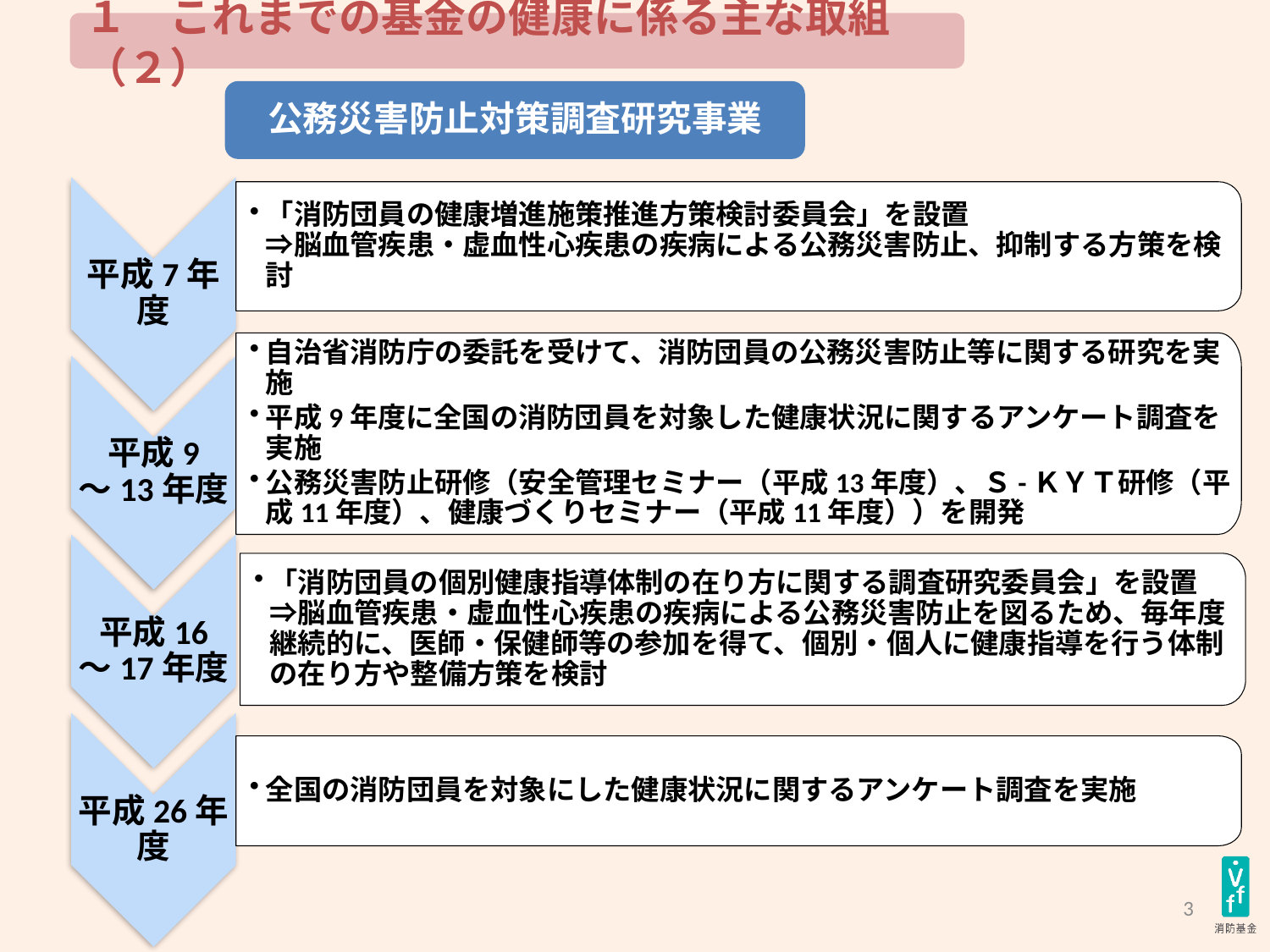

１　これまでの基金の健康に係る主な取組（２）
公務災害防止対策調査研究事業
平成7年度
「消防団員の健康増進施策推進方策検討委員会」を設置
⇒脳血管疾患・虚血性心疾患の疾病による公務災害防止、抑制する方策を検討
自治省消防庁の委託を受けて、消防団員の公務災害防止等に関する研究を実施
平成9年度に全国の消防団員を対象した健康状況に関するアンケート調査を実施
公務災害防止研修（安全管理セミナー（平成13年度）、Ｓ-ＫＹＴ研修（平成11年度）、健康づくりセミナー（平成11年度））を開発
平成9
～13年度
平成16
～17年度
「消防団員の個別健康指導体制の在り方に関する調査研究委員会」を設置
⇒脳血管疾患・虚血性心疾患の疾病による公務災害防止を図るため、毎年度継続的に、医師・保健師等の参加を得て、個別・個人に健康指導を行う体制の在り方や整備方策を検討
平成26年度
全国の消防団員を対象にした健康状況に関するアンケート調査を実施
3